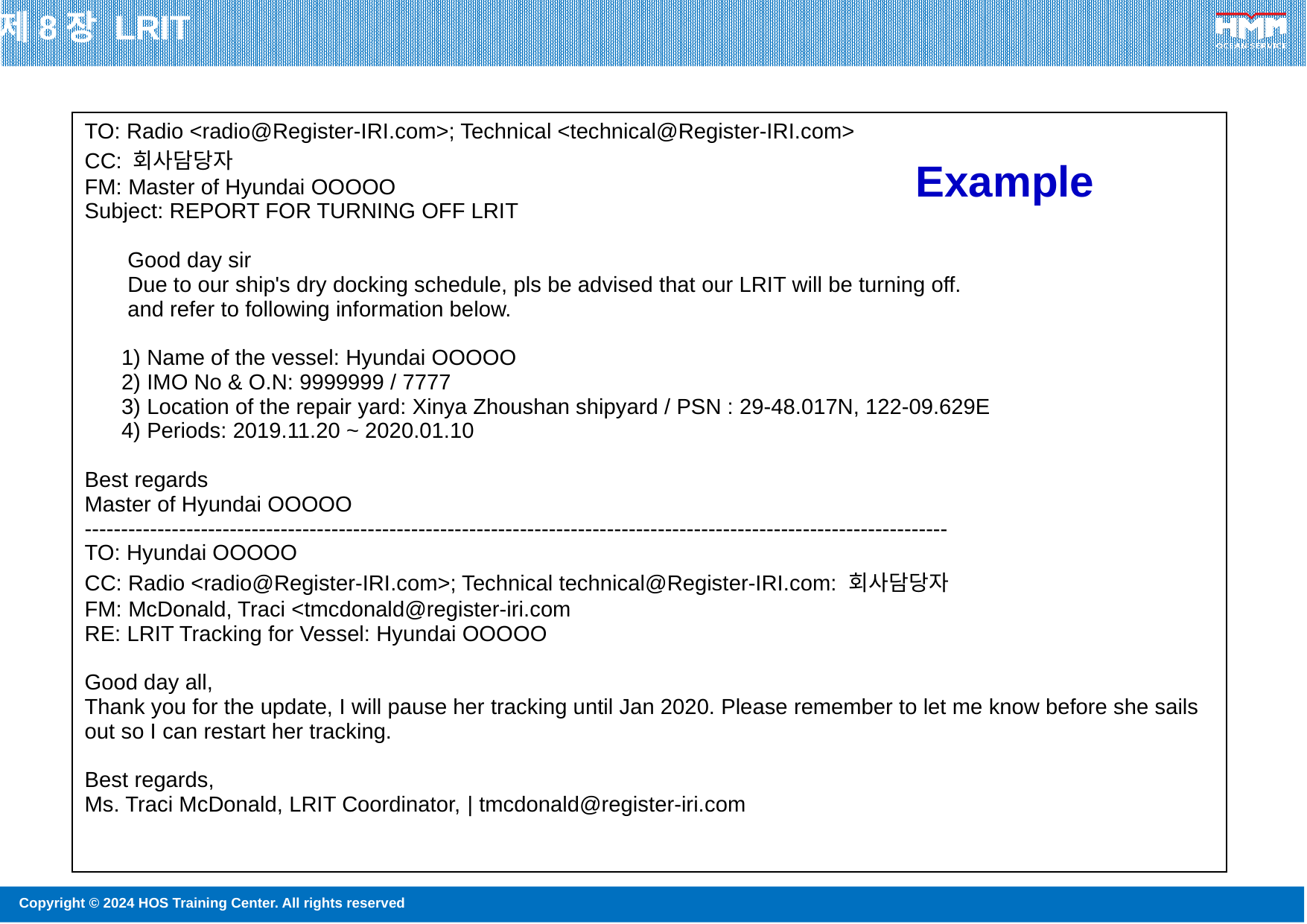

제8장 LRIT
| TO: Radio <radio@Register-IRI.com>; Technical <technical@Register-IRI.com> CC: 회사담당자 FM: Master of Hyundai OOOOO Subject: REPORT FOR TURNING OFF LRIT         Good day sir        Due to our ship's dry docking schedule, pls be advised that our LRIT will be turning off.        and refer to following information below.          1) Name of the vessel: Hyundai OOOOO       2) IMO No & O.N: 9999999 / 7777       3) Location of the repair yard: Xinya Zhoushan shipyard / PSN : 29-48.017N, 122-09.629E       4) Periods: 2019.11.20 ~ 2020.01.10    Best regards Master of Hyundai OOOOO ----------------------------------------------------------------------------------------------------------------------- TO: Hyundai OOOOO CC: Radio <radio@Register-IRI.com>; Technical technical@Register-IRI.com: 회사담당자 FM: McDonald, Traci <tmcdonald@register-iri.com RE: LRIT Tracking for Vessel: Hyundai OOOOO Good day all, Thank you for the update, I will pause her tracking until Jan 2020. Please remember to let me know before she sails out so I can restart her tracking.   Best regards, Ms. Traci McDonald, LRIT Coordinator, | tmcdonald@register-iri.com |
| --- |
the notification of switching off the LRIT
Example
115